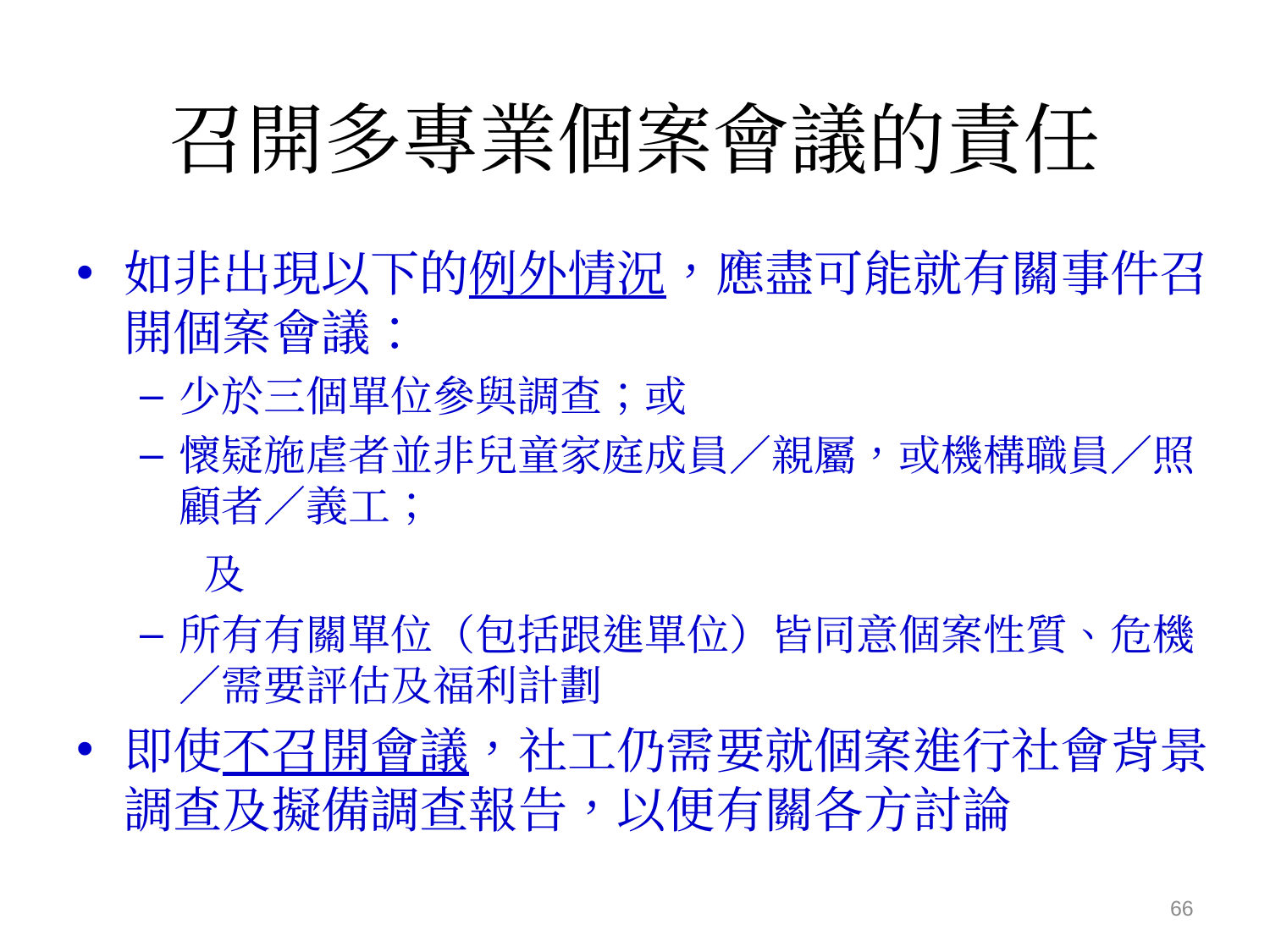

# 召開多專業個案會議的責任
如非出現以下的例外情況，應盡可能就有關事件召開個案會議：
少於三個單位參與調查；或
懷疑施虐者並非兒童家庭成員／親屬，或機構職員／照顧者／義工；
	及
所有有關單位（包括跟進單位）皆同意個案性質、危機／需要評估及福利計劃
即使不召開會議，社工仍需要就個案進行社會背景調查及擬備調查報告，以便有關各方討論

66